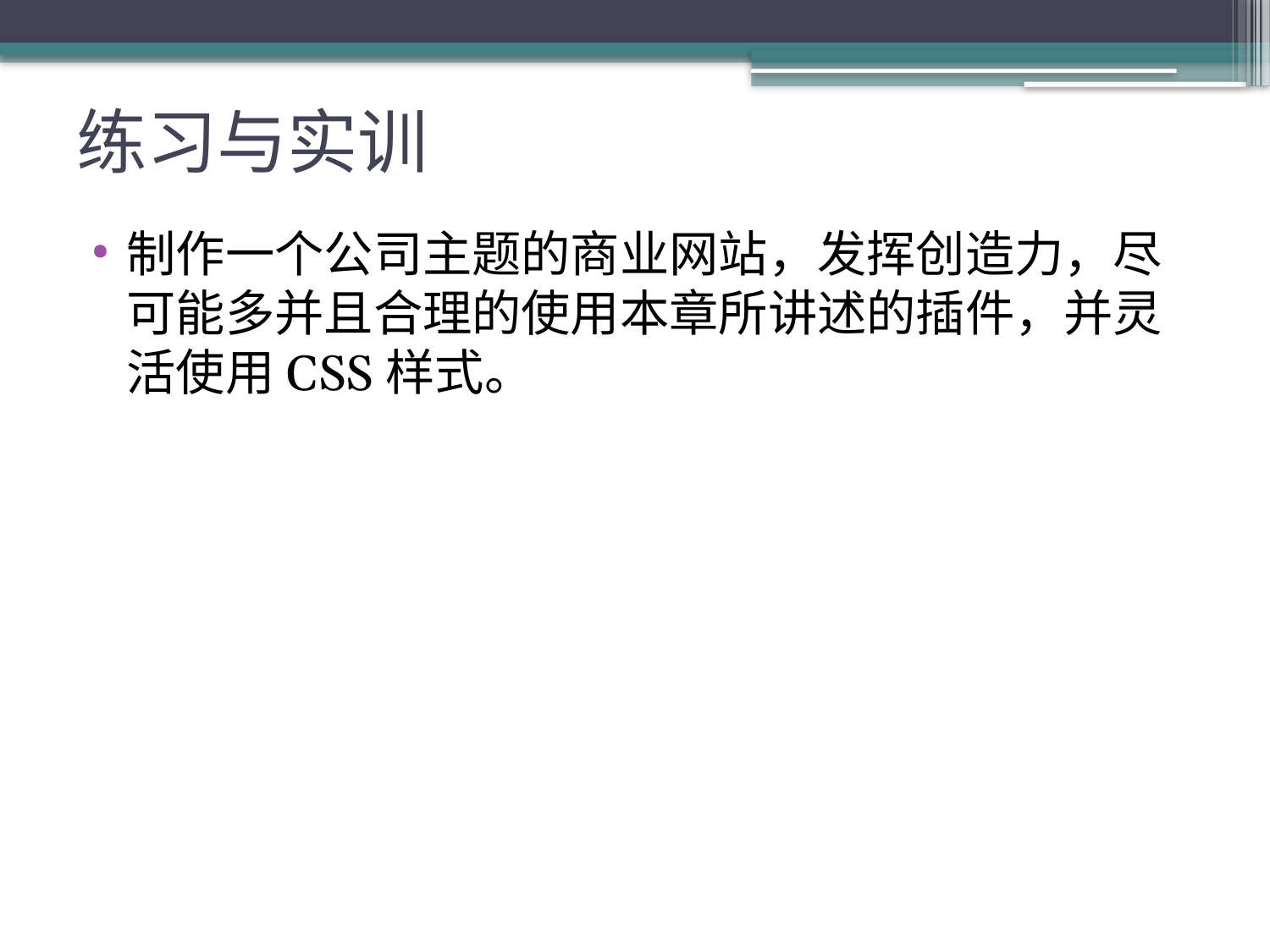

# 练习与实训
制作一个公司主题的商业网站，发挥创造力，尽可能多并且合理的使用本章所讲述的插件，并灵活使用CSS样式。